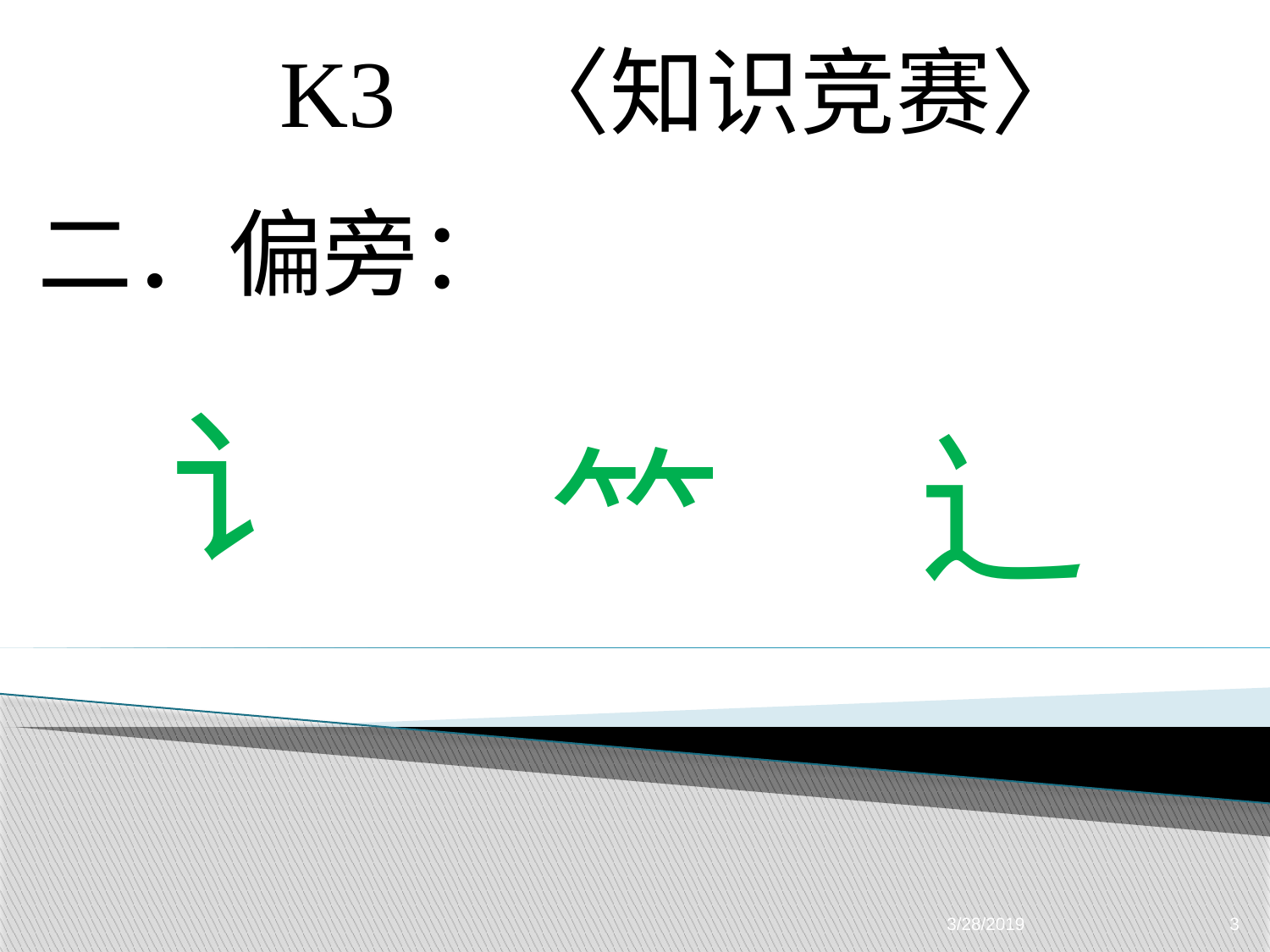

K3    〈知识竞赛〉
二．偏旁：
讠
辶
⺮
3/28/2019
3